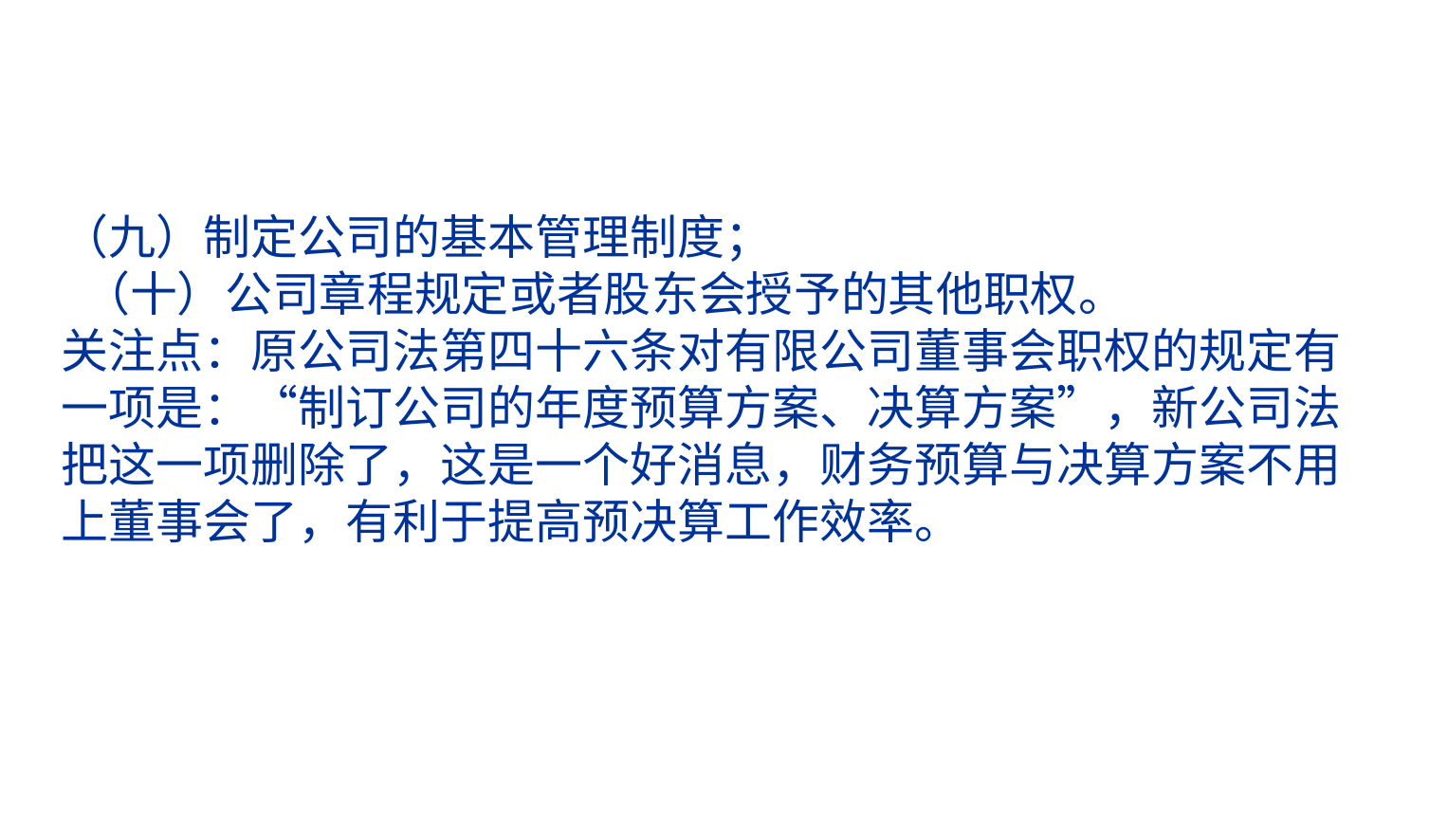

# （九）制定公司的基本管理制度；   （十）公司章程规定或者股东会授予的其他职权。 关注点：原公司法第四十六条对有限公司董事会职权的规定有一项是：“制订公司的年度预算方案、决算方案”，新公司法把这一项删除了，这是一个好消息，财务预算与决算方案不用上董事会了，有利于提高预决算工作效率。